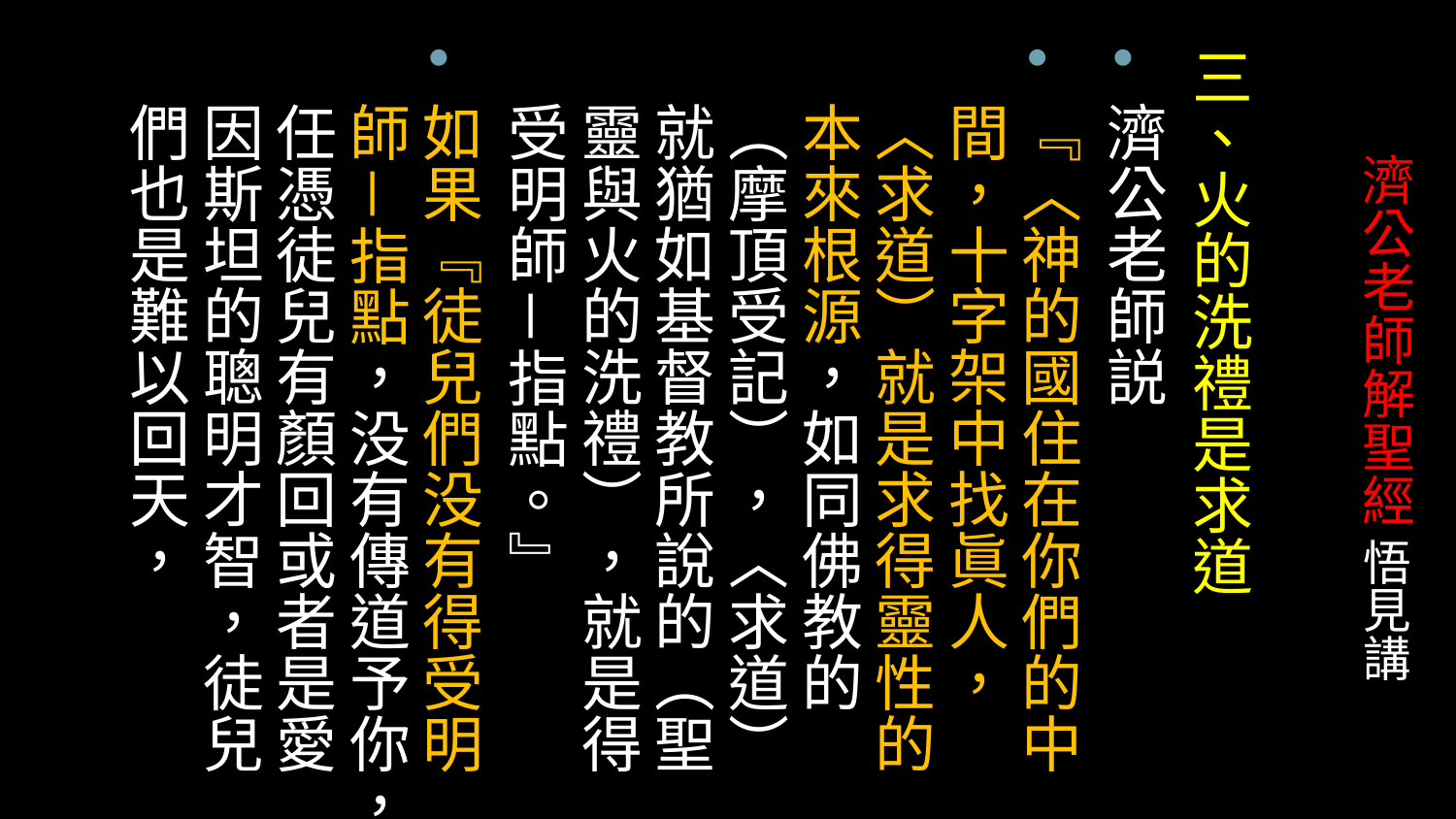

三、火的洗禮是求道
濟公老師説
『〈神的國住在你們的中間，十字架中找眞人，〈求道）就是求得靈性的本來根源，如同佛教的（摩頂受記），〈求道）就猶如基督教所說的（聖靈與火的洗禮），就是得受明師－指點。』
如果『徒兒們没有得受明師－指點，没有傳道予你，任憑徒兒有顏回或者是愛因斯坦的聰明才智，徒兒們也是難以回天，

# 濟公老師解聖經 悟見講